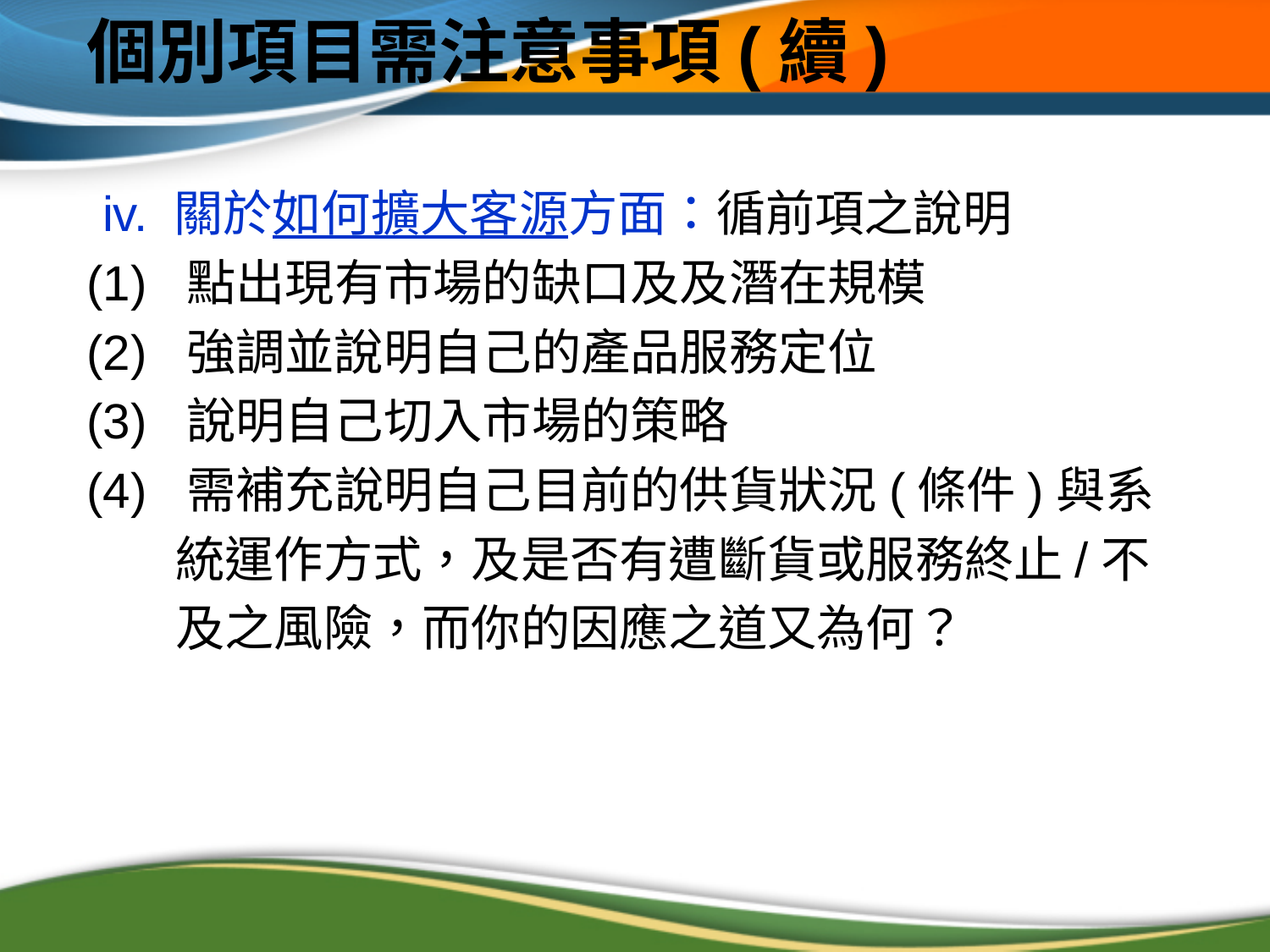

# 個別項目需注意事項(續)
 iv. 關於如何擴大客源方面：循前項之說明
(1)  點出現有市場的缺口及及潛在規模
(2)  強調並說明自己的產品服務定位
(3)  說明自己切入市場的策略
(4)  需補充說明自己目前的供貨狀況(條件)與系
       統運作方式，及是否有遭斷貨或服務終止/不
       及之風險，而你的因應之道又為何？